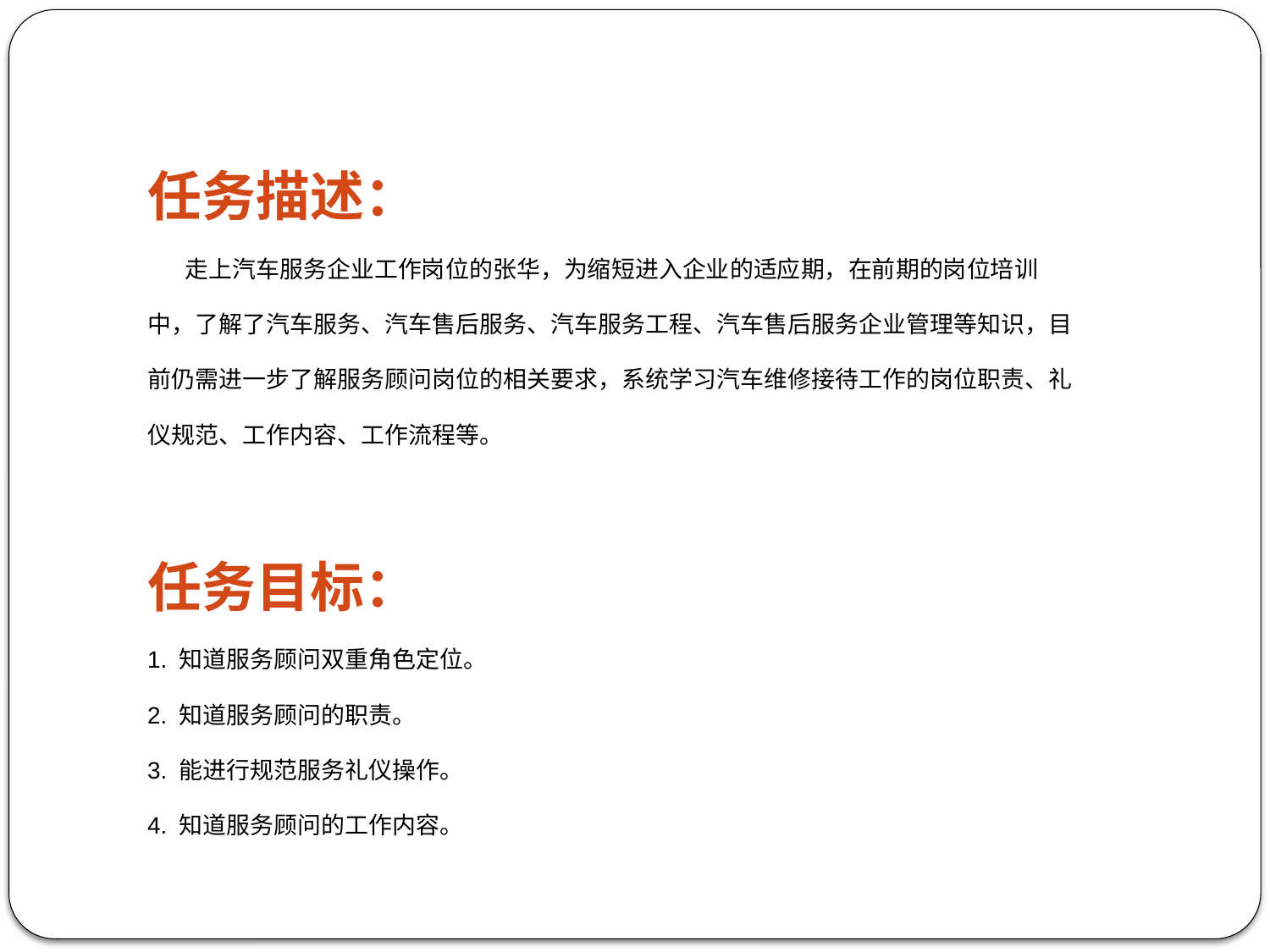

任务描述：
      走上汽车服务企业工作岗位的张华，为缩短进入企业的适应期，在前期的岗位培训
中，了解了汽车服务、汽车售后服务、汽车服务工程、汽车售后服务企业管理等知识，目
前仍需进一步了解服务顾问岗位的相关要求，系统学习汽车维修接待工作的岗位职责、礼
仪规范、工作内容、工作流程等。

任务目标：
1. 知道服务顾问双重角色定位。
2. 知道服务顾问的职责。
3. 能进行规范服务礼仪操作。
4. 知道服务顾问的工作内容。